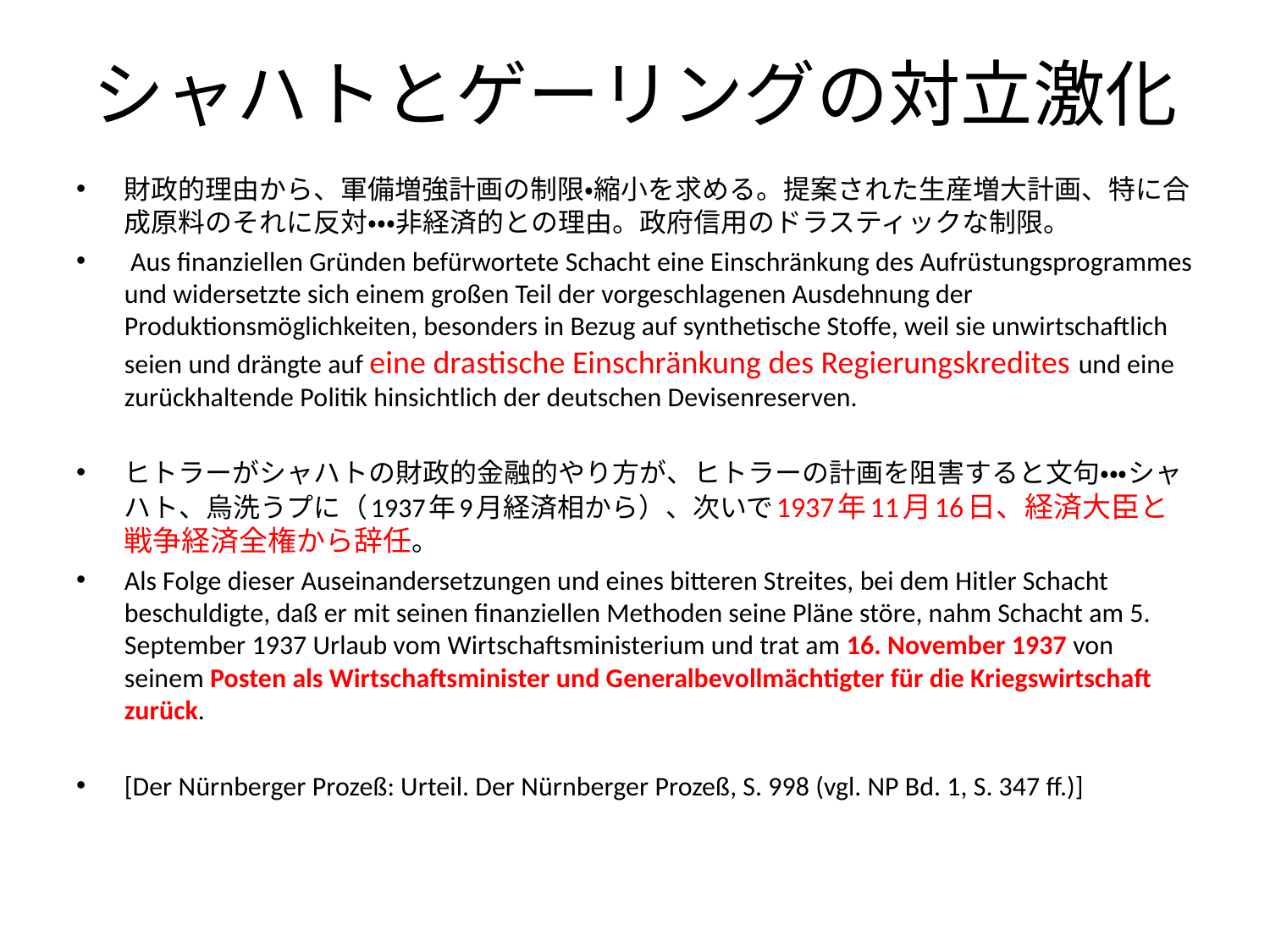

# シャハトとゲーリングの対立激化
財政的理由から、軍備増強計画の制限・縮小を求める。提案された生産増大計画、特に合成原料のそれに反対・・・非経済的との理由。政府信用のドラスティックな制限。
 Aus finanziellen Gründen befürwortete Schacht eine Einschränkung des Aufrüstungsprogrammes und widersetzte sich einem großen Teil der vorgeschlagenen Ausdehnung der Produktionsmöglichkeiten, besonders in Bezug auf synthetische Stoffe, weil sie unwirtschaftlich seien und drängte auf eine drastische Einschränkung des Regierungskredites und eine zurückhaltende Politik hinsichtlich der deutschen Devisenreserven.

ヒトラーがシャハトの財政的金融的やり方が、ヒトラーの計画を阻害すると文句・・・シャハト、烏洗うプに（1937年9月経済相から）、次いで1937年11月16日、経済大臣と戦争経済全権から辞任。
Als Folge dieser Auseinandersetzungen und eines bitteren Streites, bei dem Hitler Schacht beschuldigte, daß er mit seinen finanziellen Methoden seine Pläne störe, nahm Schacht am 5. September 1937 Urlaub vom Wirtschaftsministerium und trat am 16. November 1937 von seinem Posten als Wirtschaftsminister und Generalbevollmächtigter für die Kriegswirtschaft zurück.

[Der Nürnberger Prozeß: Urteil. Der Nürnberger Prozeß, S. 998 (vgl. NP Bd. 1, S. 347 ff.)]